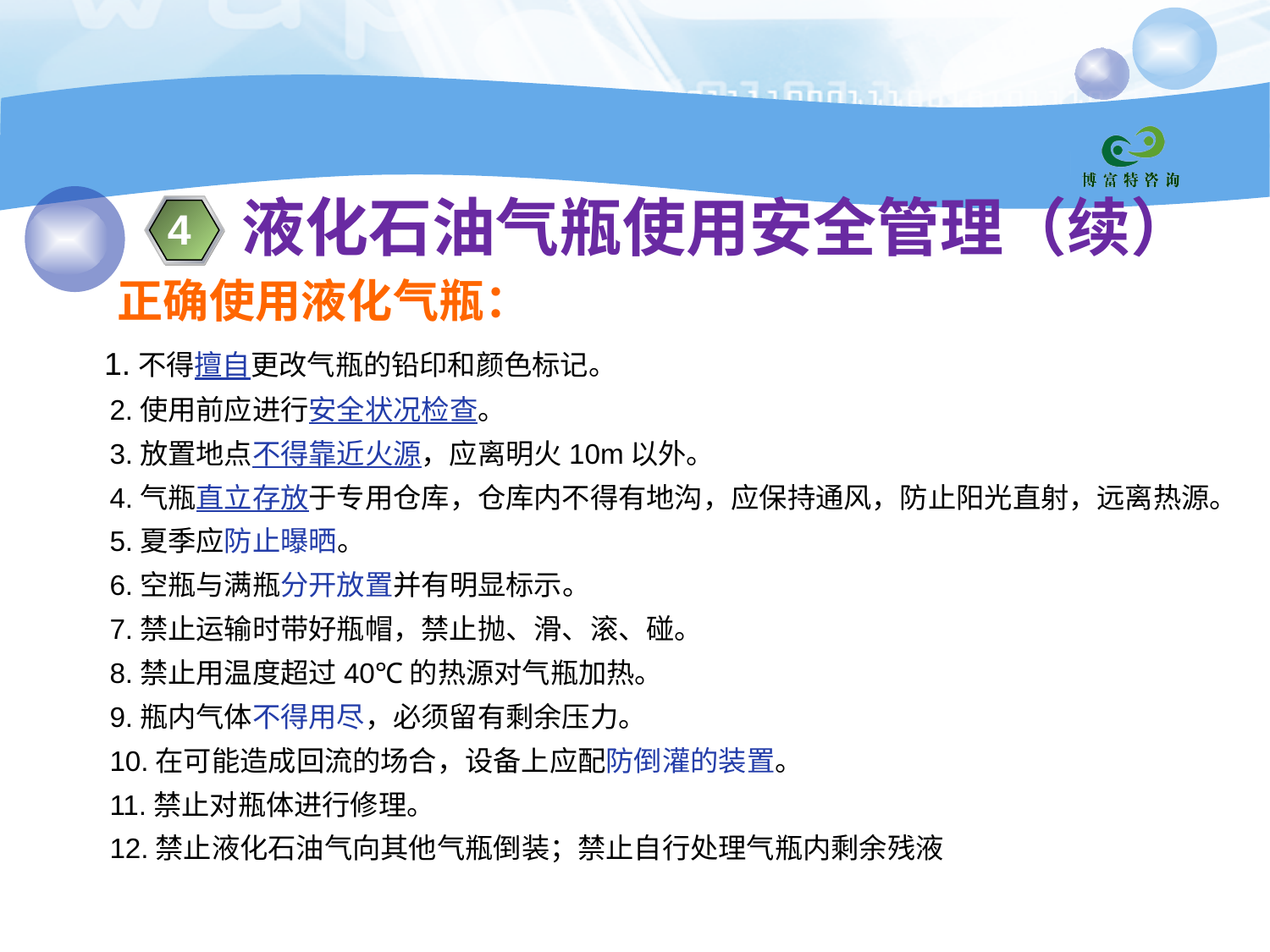

液化石油气瓶使用安全管理（续）

4
正确使用液化气瓶：
   1.不得擅自更改气瓶的铅印和颜色标记。
    2.使用前应进行安全状况检查。
    3.放置地点不得靠近火源，应离明火10m以外。
    4.气瓶直立存放于专用仓库，仓库内不得有地沟，应保持通风，防止阳光直射，远离热源。
    5.夏季应防止曝晒。
    6.空瓶与满瓶分开放置并有明显标示。
    7.禁止运输时带好瓶帽，禁止抛、滑、滚、碰。
    8.禁止用温度超过40℃的热源对气瓶加热。
    9.瓶内气体不得用尽，必须留有剩余压力。
    10.在可能造成回流的场合，设备上应配防倒灌的装置。
    11.禁止对瓶体进行修理。
    12.禁止液化石油气向其他气瓶倒装；禁止自行处理气瓶内剩余残液